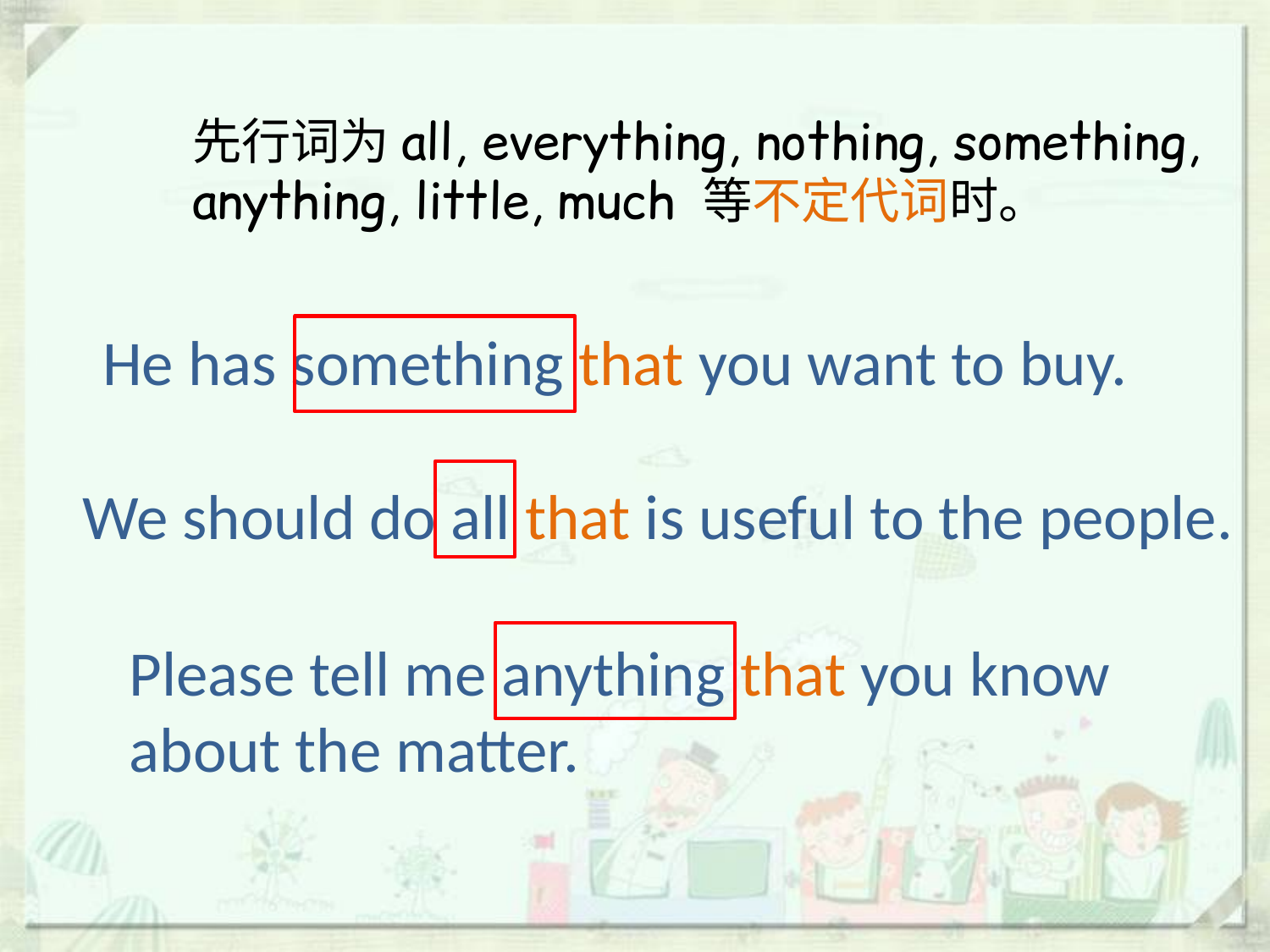

先行词为all, everything, nothing, something, anything, little, much 等不定代词时。
He has something that you want to buy.

We should do all that is useful to the people.

Please tell me anything that you know about the matter.